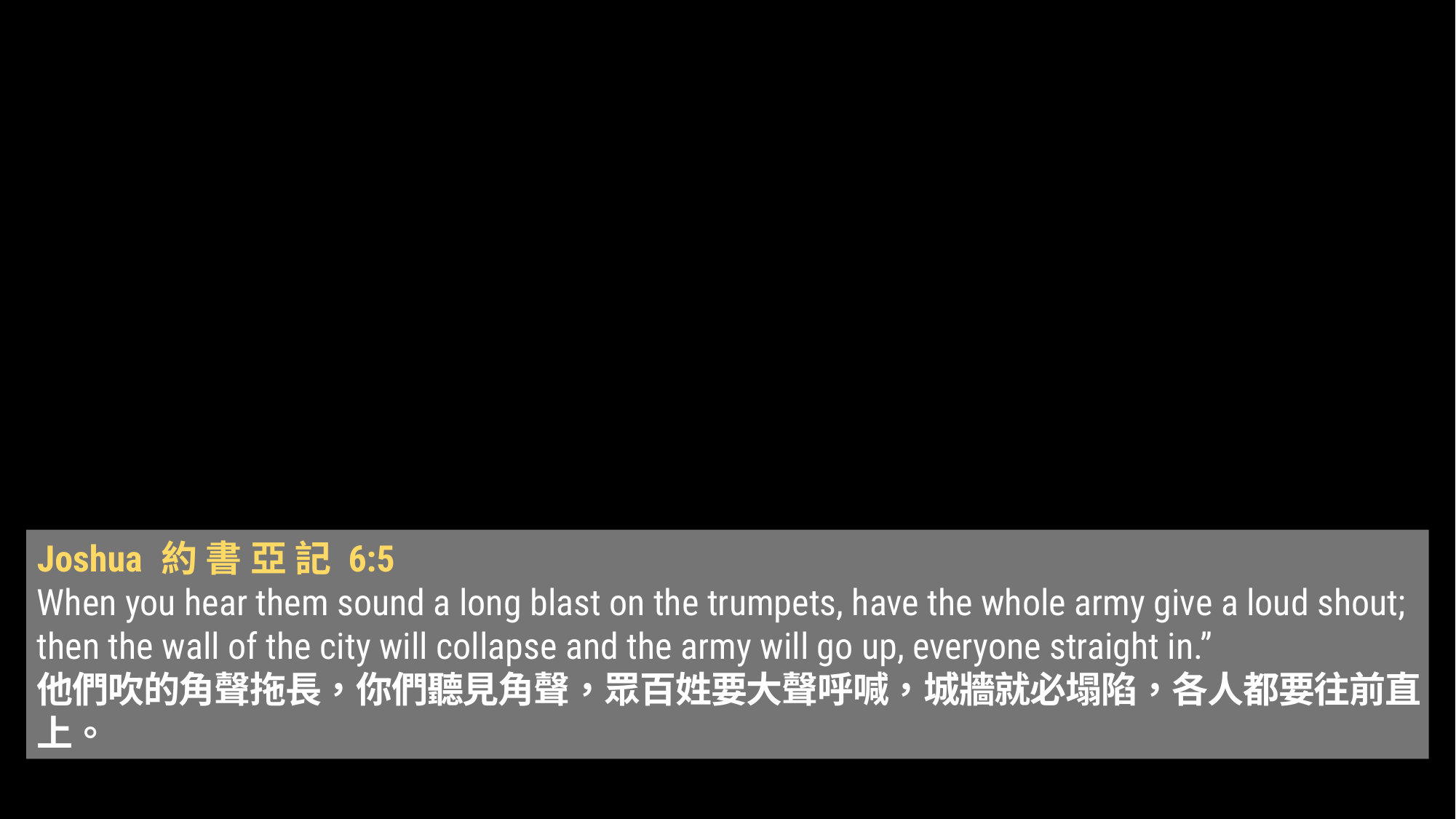

Joshua 約 書 亞 記 6:5
When you hear them sound a long blast on the trumpets, have the whole army give a loud shout; then the wall of the city will collapse and the army will go up, everyone straight in.”
他 們 吹 的 角 聲 拖 長 ， 你 們 聽 見 角 聲 ， 眾 百 姓 要 大 聲 呼 喊 ， 城 牆 就 必 塌 陷 ， 各 人 都 要 往 前 直 上 。